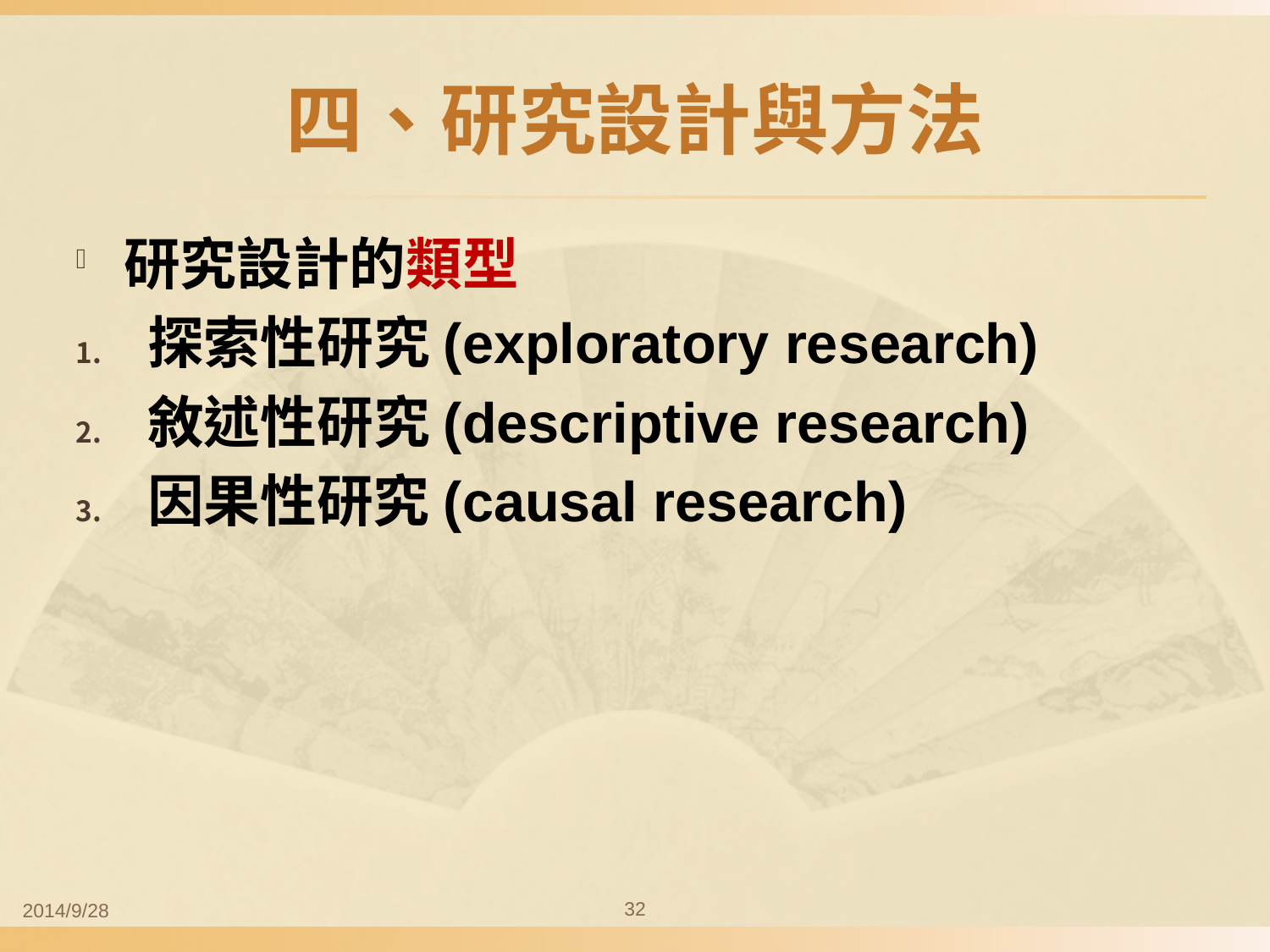

# 四、研究設計與方法
研究設計的類型
探索性研究(exploratory research)
敘述性研究(descriptive research)
因果性研究(causal research)
2014/9/28
32